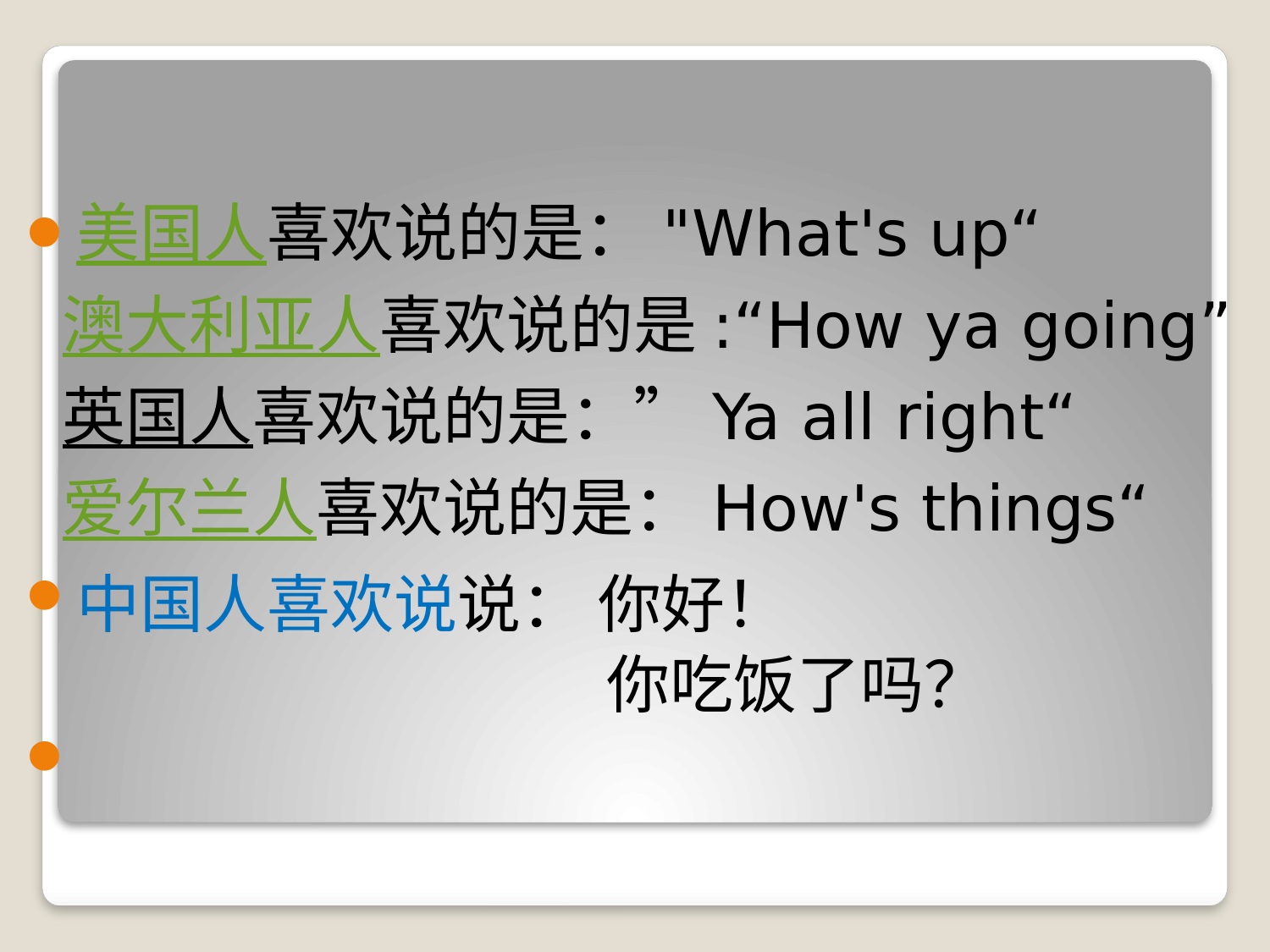

美国人喜欢说的是："What's up“
澳大利亚人喜欢说的是:“How ya going”
英国人喜欢说的是：”Ya all right“
爱尔兰人喜欢说的是：How's things“
中国人喜欢说说： 你好！
 				   你吃饭了吗？